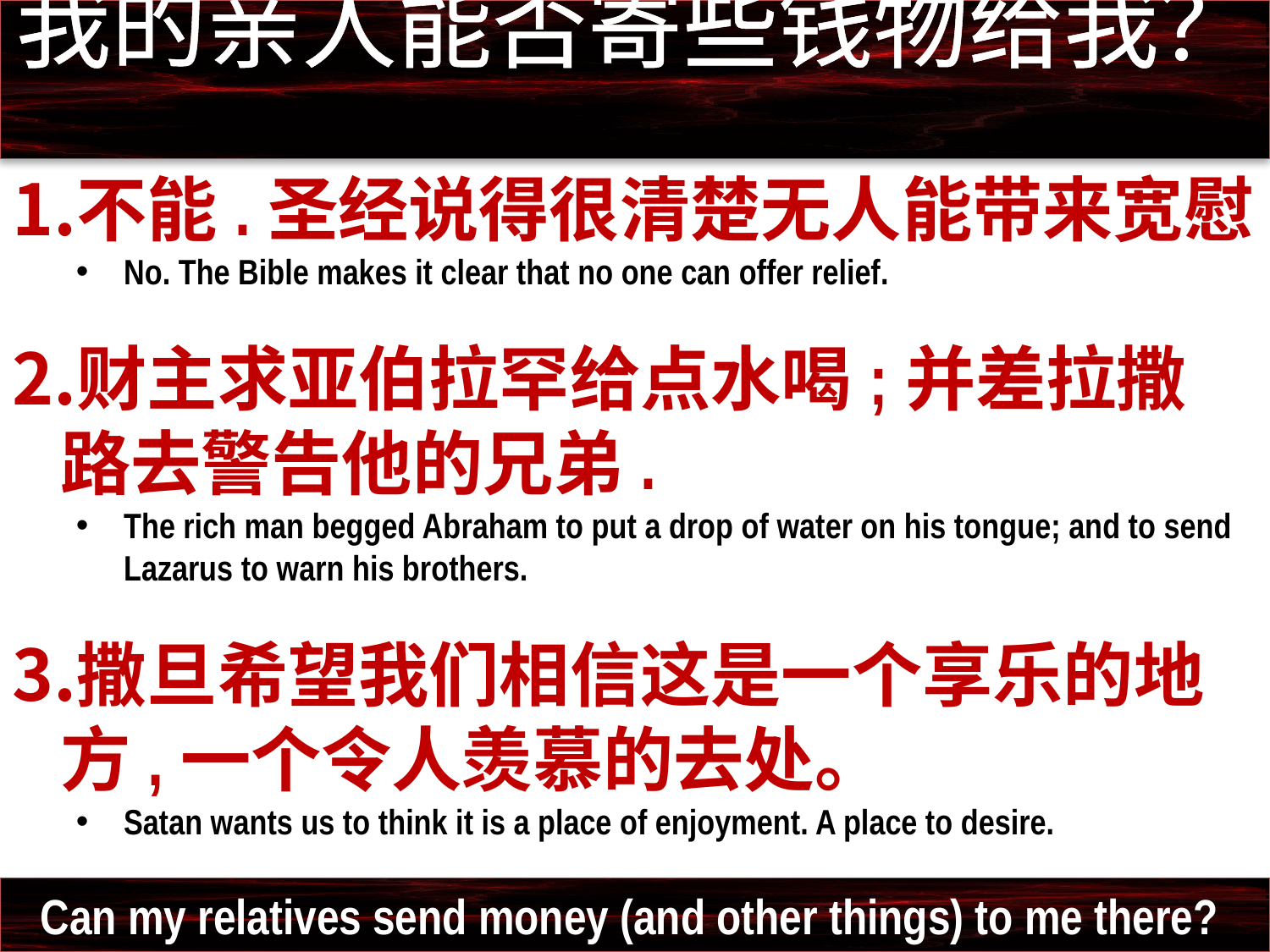

我的亲人能否寄些钱物给我？
不能.圣经说得很清楚无人能带来宽慰.
No. The Bible makes it clear that no one can offer relief.

财主求亚伯拉罕给点水喝;并差拉撒路去警告他的兄弟.
The rich man begged Abraham to put a drop of water on his tongue; and to send Lazarus to warn his brothers.

撒旦希望我们相信这是一个享乐的地方,一个令人羡慕的去处。
Satan wants us to think it is a place of enjoyment. A place to desire.
Can my relatives send money (and other things) to me there?